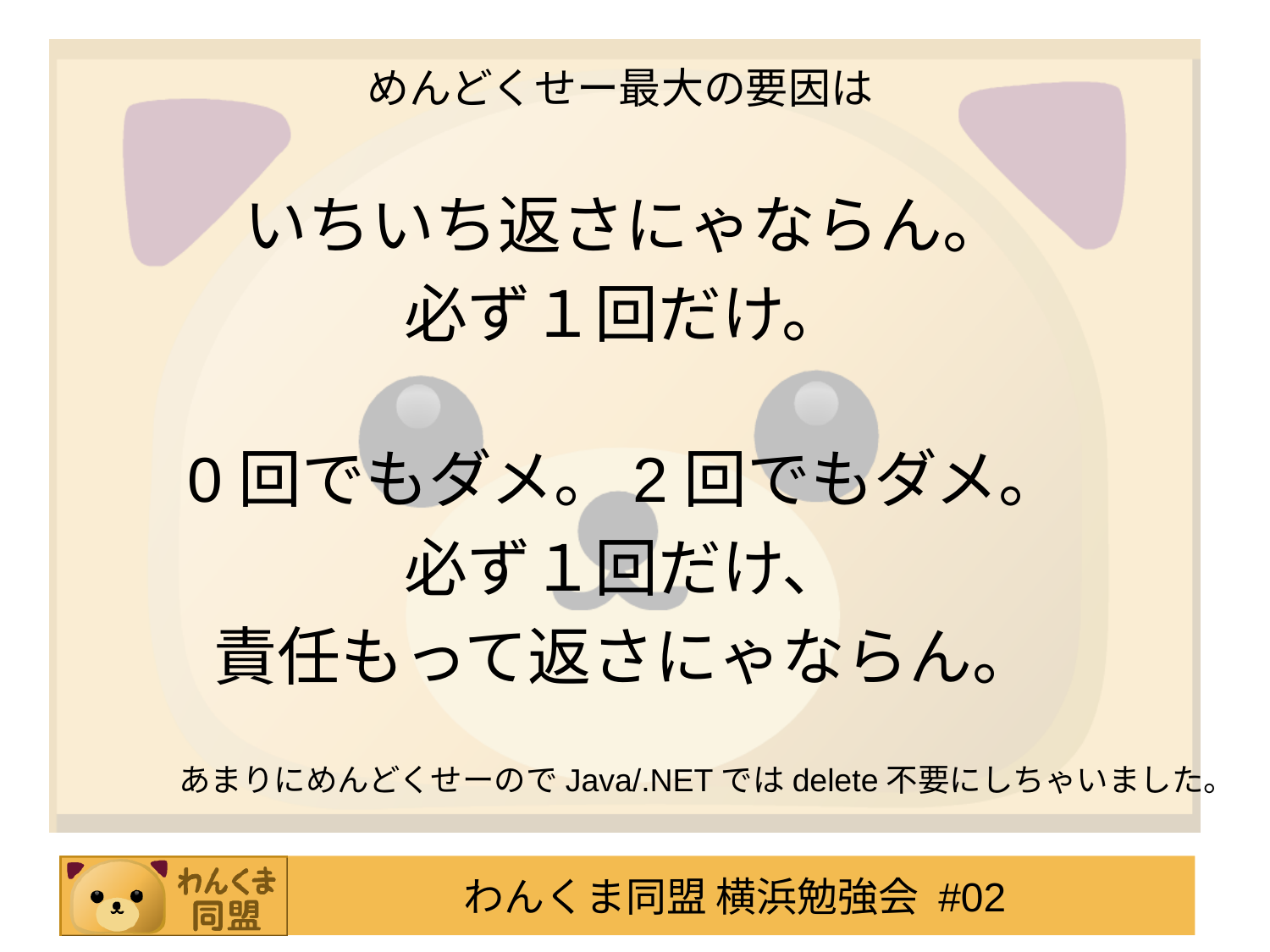

# めんどくせー最大の要因は
いちいち返さにゃならん。
必ず１回だけ。
0回でもダメ。2回でもダメ。
必ず１回だけ、
責任もって返さにゃならん。
あまりにめんどくせーのでJava/.NETではdelete不要にしちゃいました。